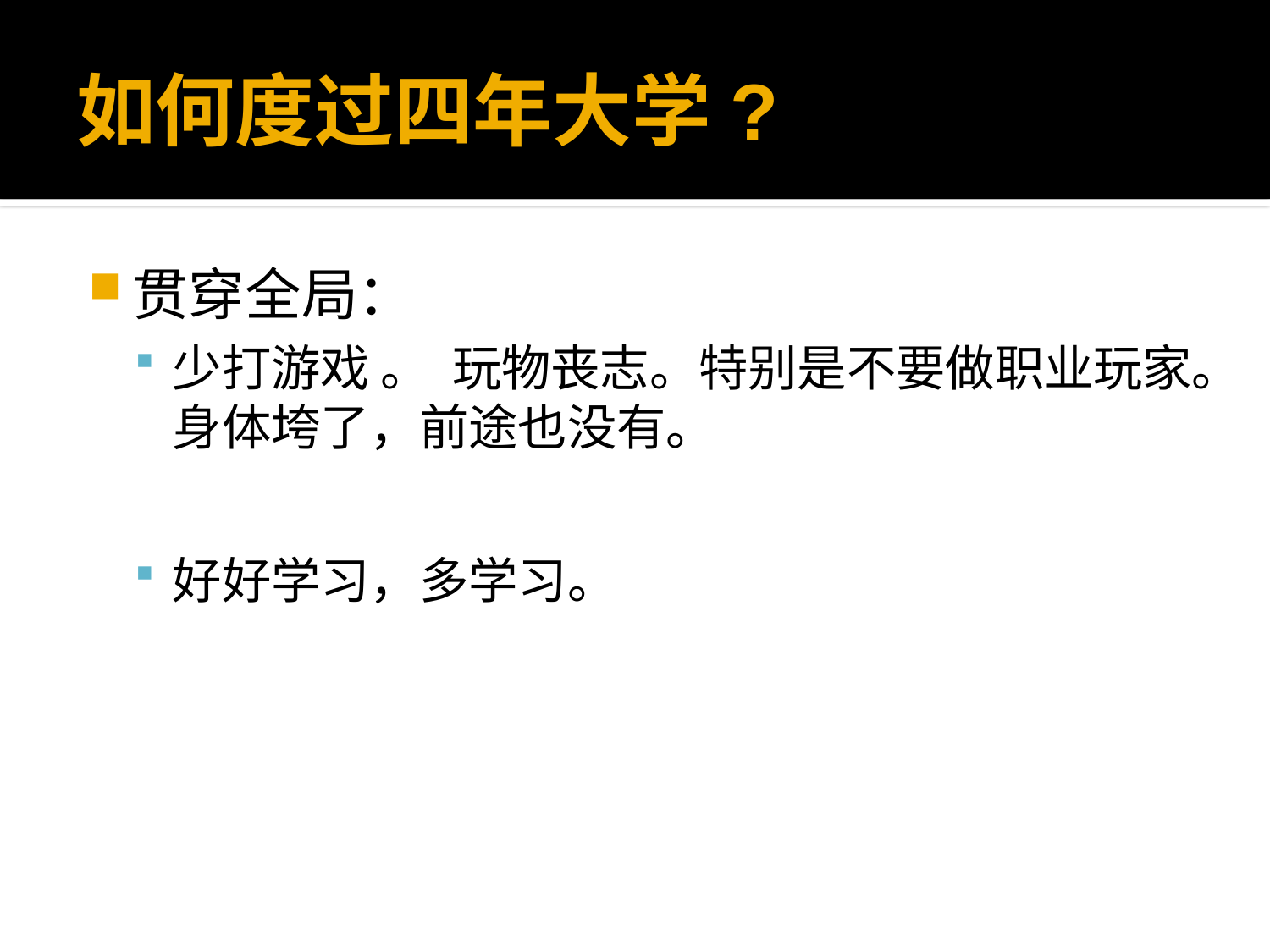

# 如何度过四年大学?
贯穿全局：
少打游戏 。  玩物丧志。特别是不要做职业玩家。身体垮了，前途也没有。

好好学习，多学习。